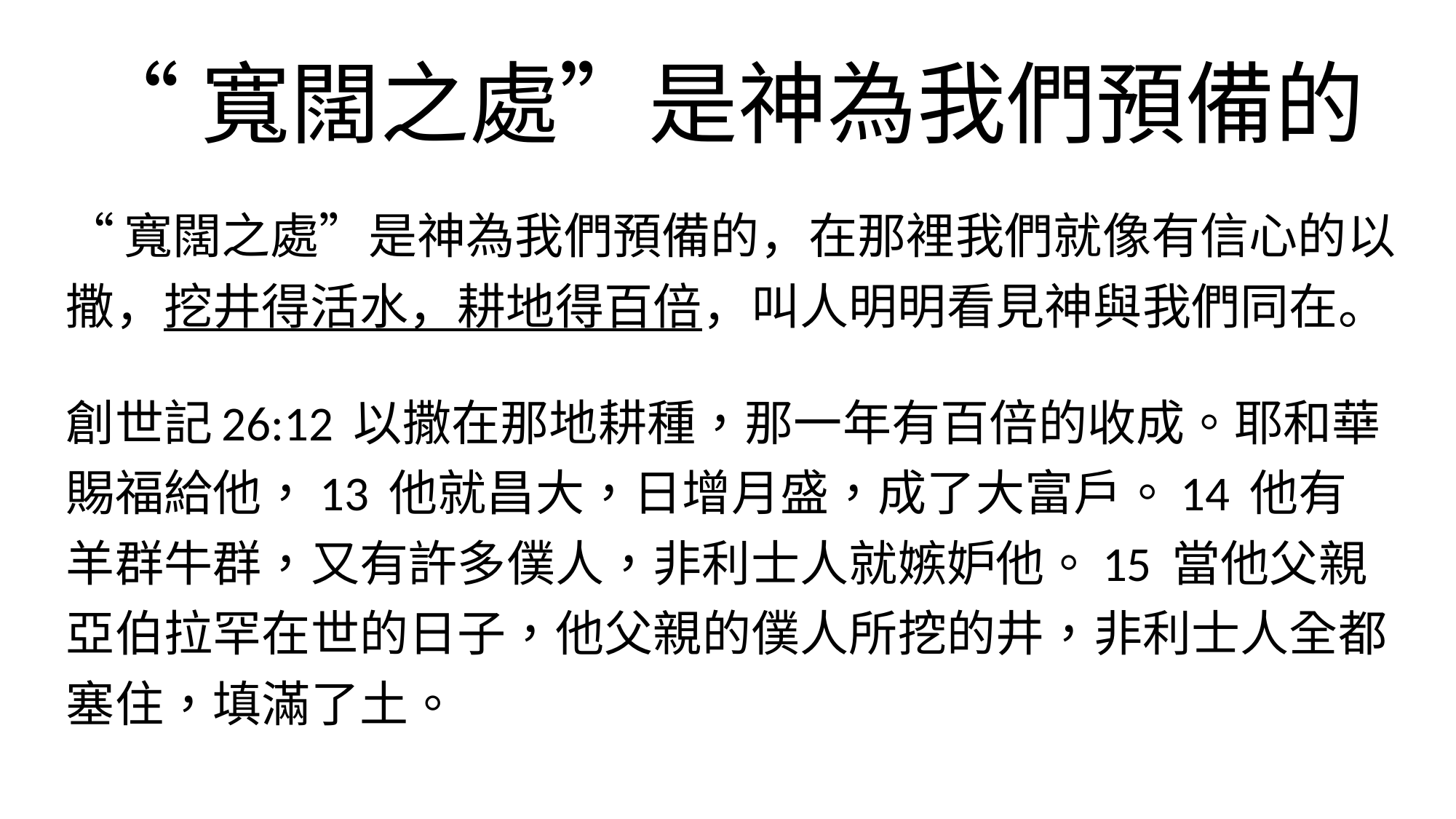

# “寬闊之處”是神為我們預備的
“寬闊之處”是神為我們預備的，在那裡我們就像有信心的以撒，挖井得活水，耕地得百倍，叫人明明看見神與我們同在。

創世記26:12 以撒在那地耕種，那一年有百倍的收成。耶和華賜福給他，13 他就昌大，日增月盛，成了大富戶。14 他有羊群牛群，又有許多僕人，非利士人就嫉妒他。15 當他父親亞伯拉罕在世的日子，他父親的僕人所挖的井，非利士人全都塞住，填滿了土。